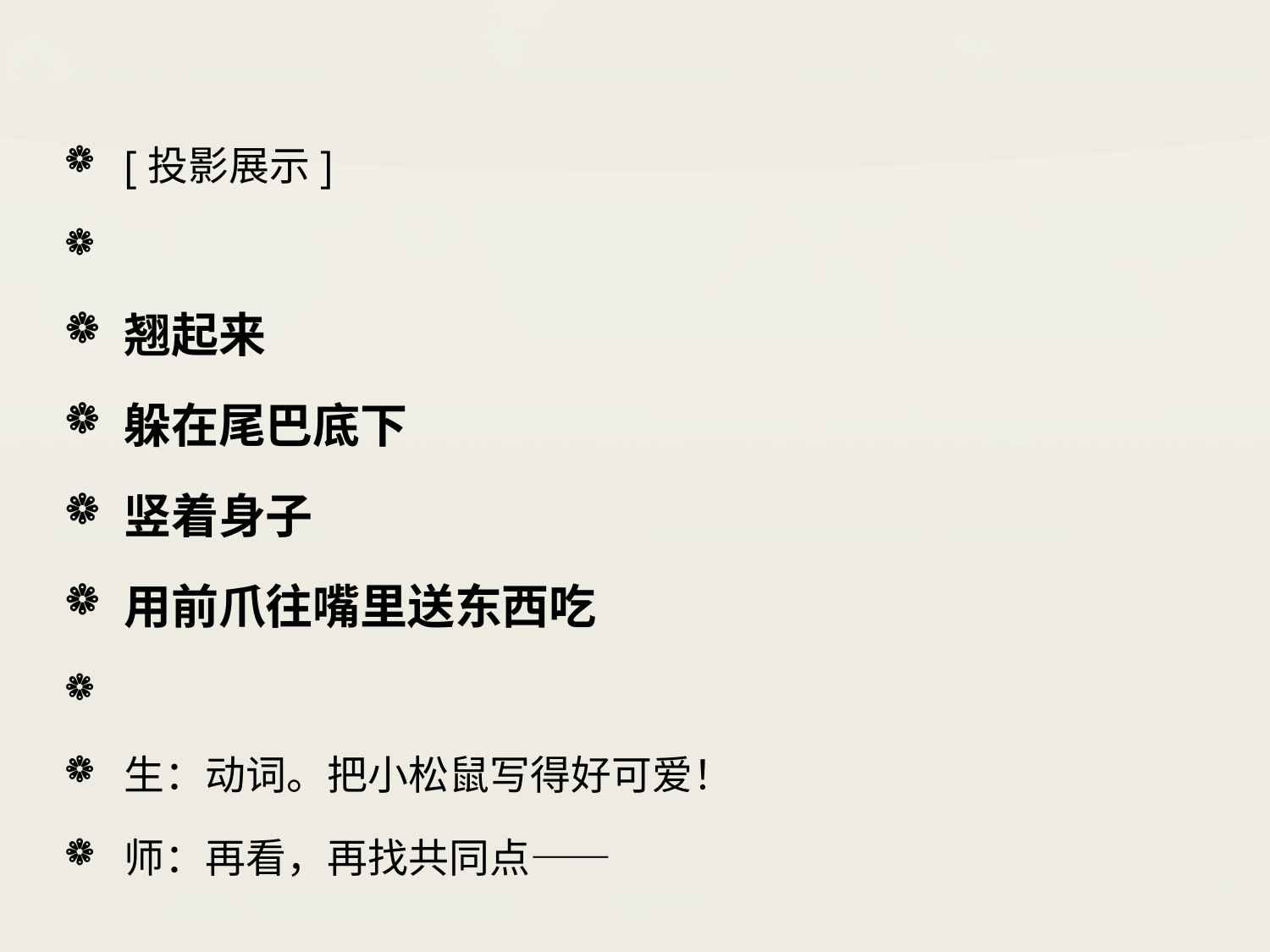

#

[投影展示]

翘起来
躲在尾巴底下
竖着身子
用前爪往嘴里送东西吃

生：动词。把小松鼠写得好可爱！
师：再看，再找共同点——